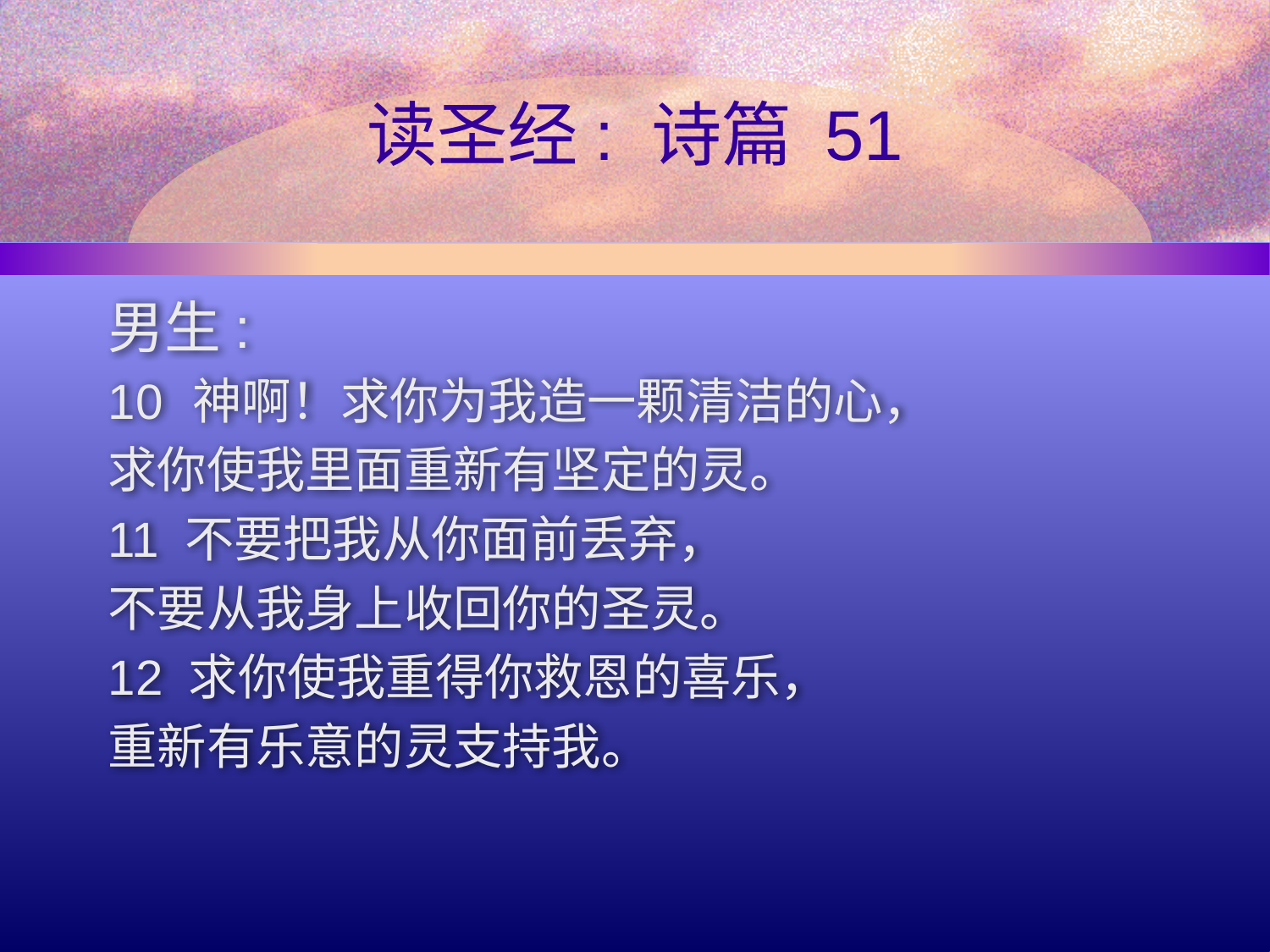

# 读圣经: 诗篇 51
男生:
神啊！求你为我造一颗清洁的心，
求你使我里面重新有坚定的灵。
11 不要把我从你面前丢弃，
不要从我身上收回你的圣灵。
12 求你使我重得你救恩的喜乐，
重新有乐意的灵支持我。